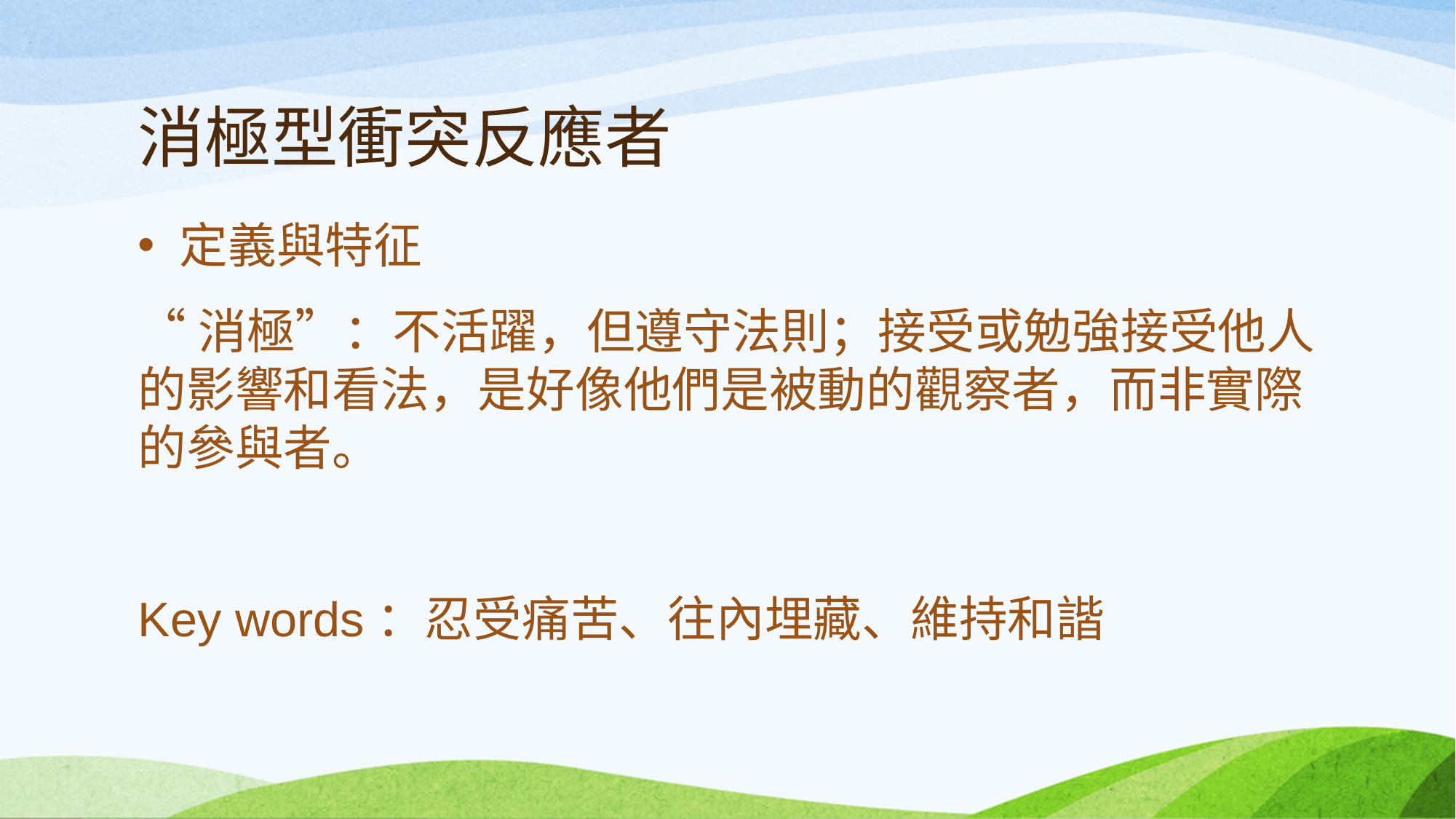

# 消極型衝突反應者
定義與特征
“消極”：不活躍，但遵守法則；接受或勉強接受他人的影響和看法，是好像他們是被動的觀察者，而非實際的參與者。

Key words：忍受痛苦、往內埋藏、維持和諧